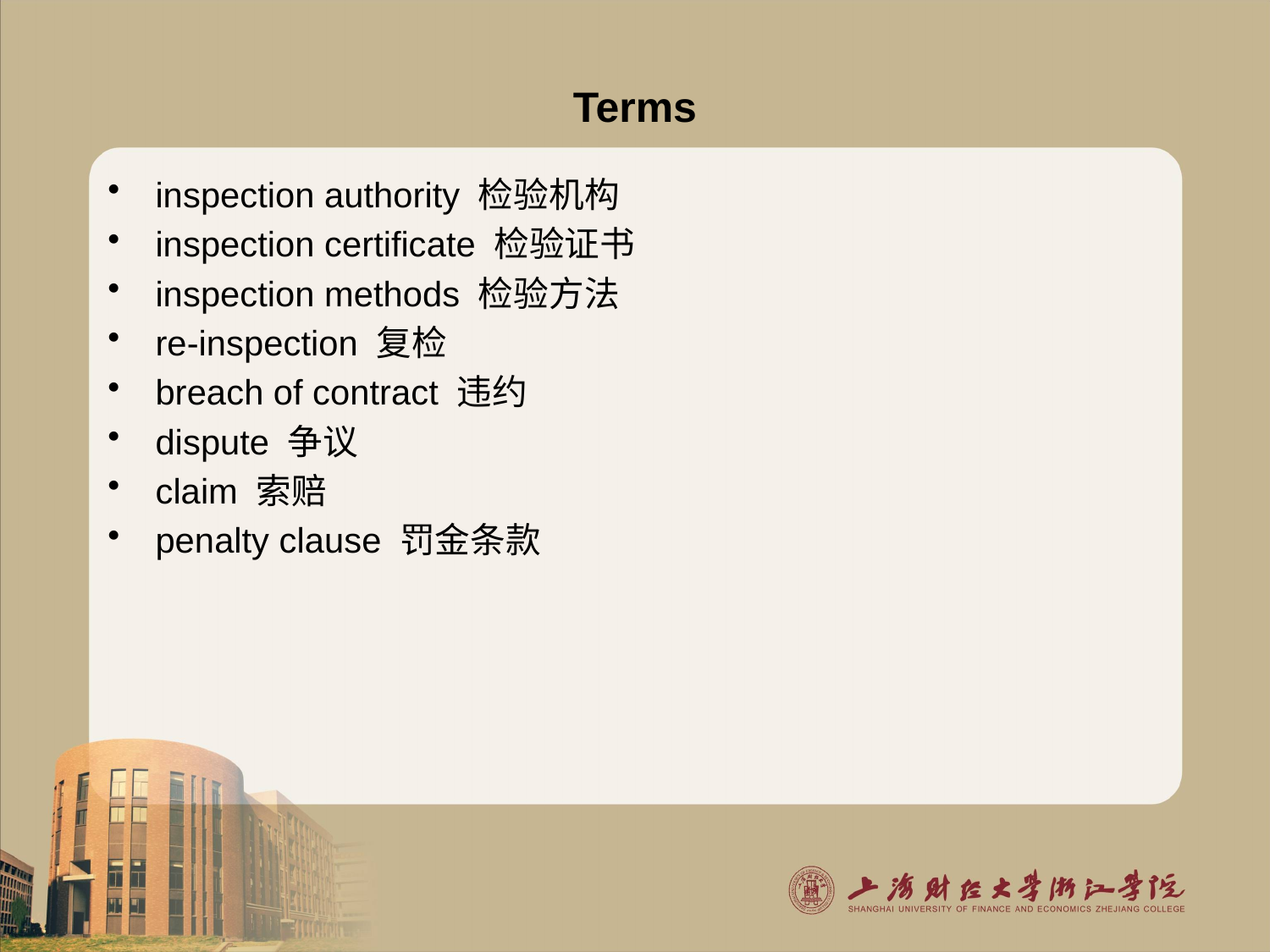

# Terms
inspection authority 检验机构
inspection certificate 检验证书
inspection methods 检验方法
re-inspection 复检
breach of contract 违约
dispute 争议
claim 索赔
penalty clause 罚金条款